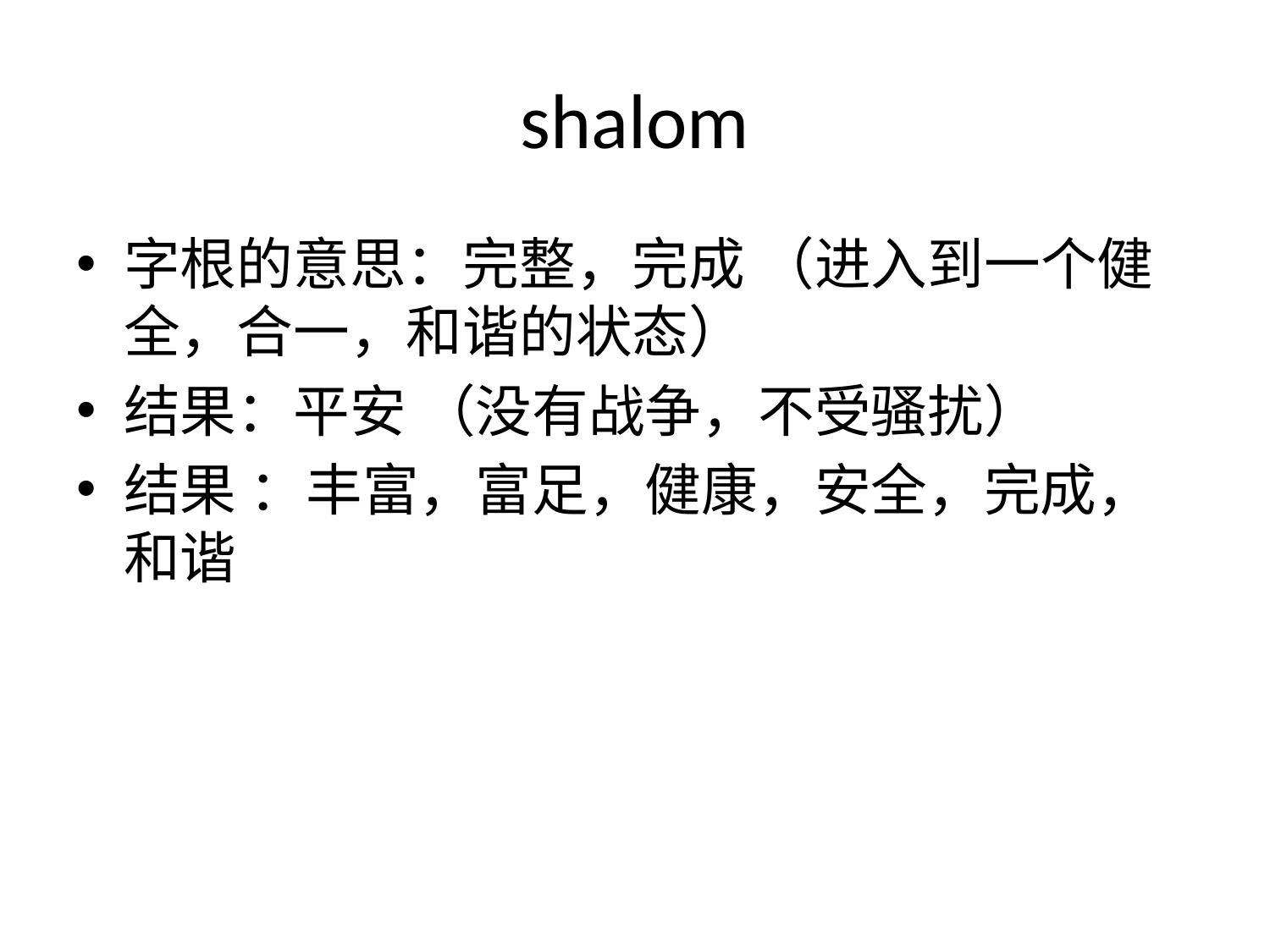

# shalom
字根的意思：完整，完成 （进入到一个健全，合一，和谐的状态）
结果：平安 （没有战争，不受骚扰）
结果 ：丰富，富足，健康，安全，完成，和谐